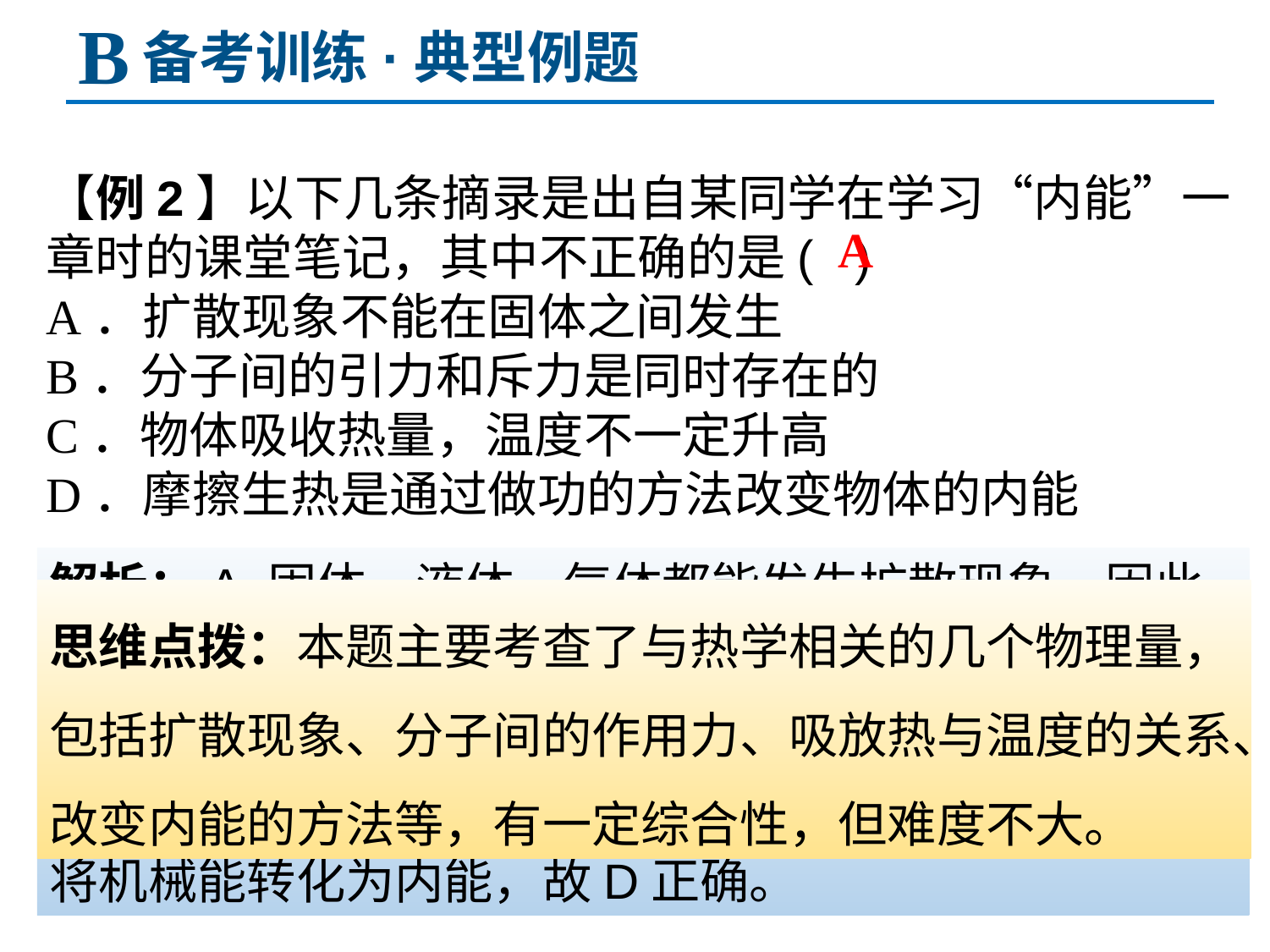

B
备考训练·典型例题
【例2】以下几条摘录是出自某同学在学习“内能”一章时的课堂笔记，其中不正确的是(   )
A．扩散现象不能在固体之间发生
B．分子间的引力和斥力是同时存在的
C．物体吸收热量，温度不一定升高
D．摩擦生热是通过做功的方法改变物体的内能
A
解析：A.固体、液体、气体都能发生扩散现象，因此，扩散现象能在固体之间发生，故A错误；B.分子间同时存在引力和斥力，故B正确；C.物体吸收热量，温度不一定升高，如晶体熔化时，吸热但温度不变，故C正确；D.摩擦生热是通过做功的方法改变物体的内能，将机械能转化为内能，故D正确。
思维点拨：本题主要考查了与热学相关的几个物理量，包括扩散现象、分子间的作用力、吸放热与温度的关系、改变内能的方法等，有一定综合性，但难度不大。